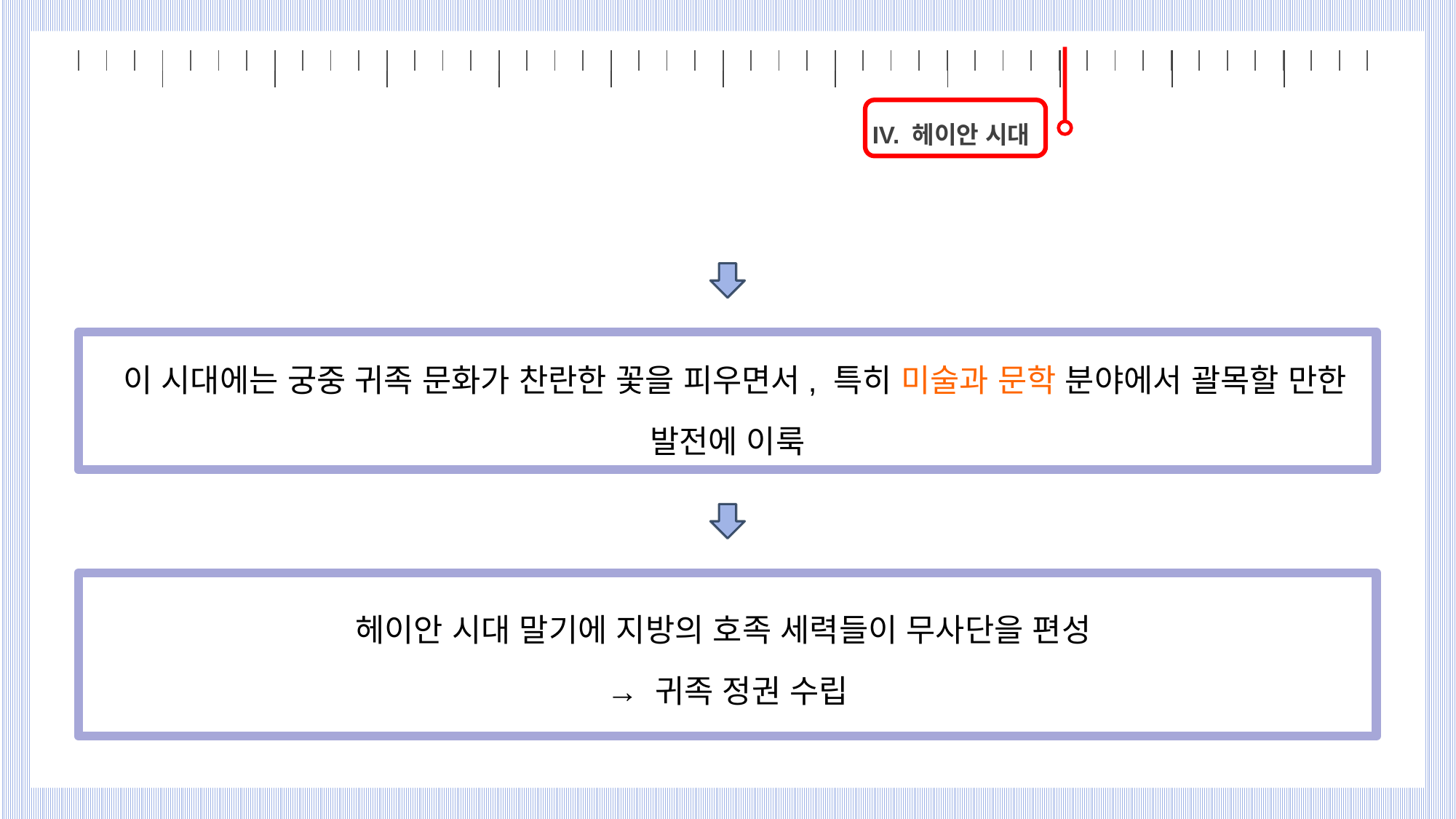

|  |  |  |  |  |  |  |  |  |  |  |  |  |  |  |  |  |  |  |  |  |  |  |  |  |  |  |  |  |  |  |  |  |  |  |  |  |  |  |  |  |  |  |  |  |  |  |  |
| --- | --- | --- | --- | --- | --- | --- | --- | --- | --- | --- | --- | --- | --- | --- | --- | --- | --- | --- | --- | --- | --- | --- | --- | --- | --- | --- | --- | --- | --- | --- | --- | --- | --- | --- | --- | --- | --- | --- | --- | --- | --- | --- | --- | --- | --- | --- | --- |
|  |  |  |  |  |  |  |  |  |  |  |  |
| --- | --- | --- | --- | --- | --- | --- | --- | --- | --- | --- | --- |
IV. 헤이안 시대

 이 시대에는 궁중 귀족 문화가 찬란한 꽃을 피우면서, 특히 미술과 문학 분야에서 괄목할 만한 발전에 이룩

헤이안 시대 말기에 지방의 호족 세력들이 무사단을 편성
→ 귀족 정권 수립